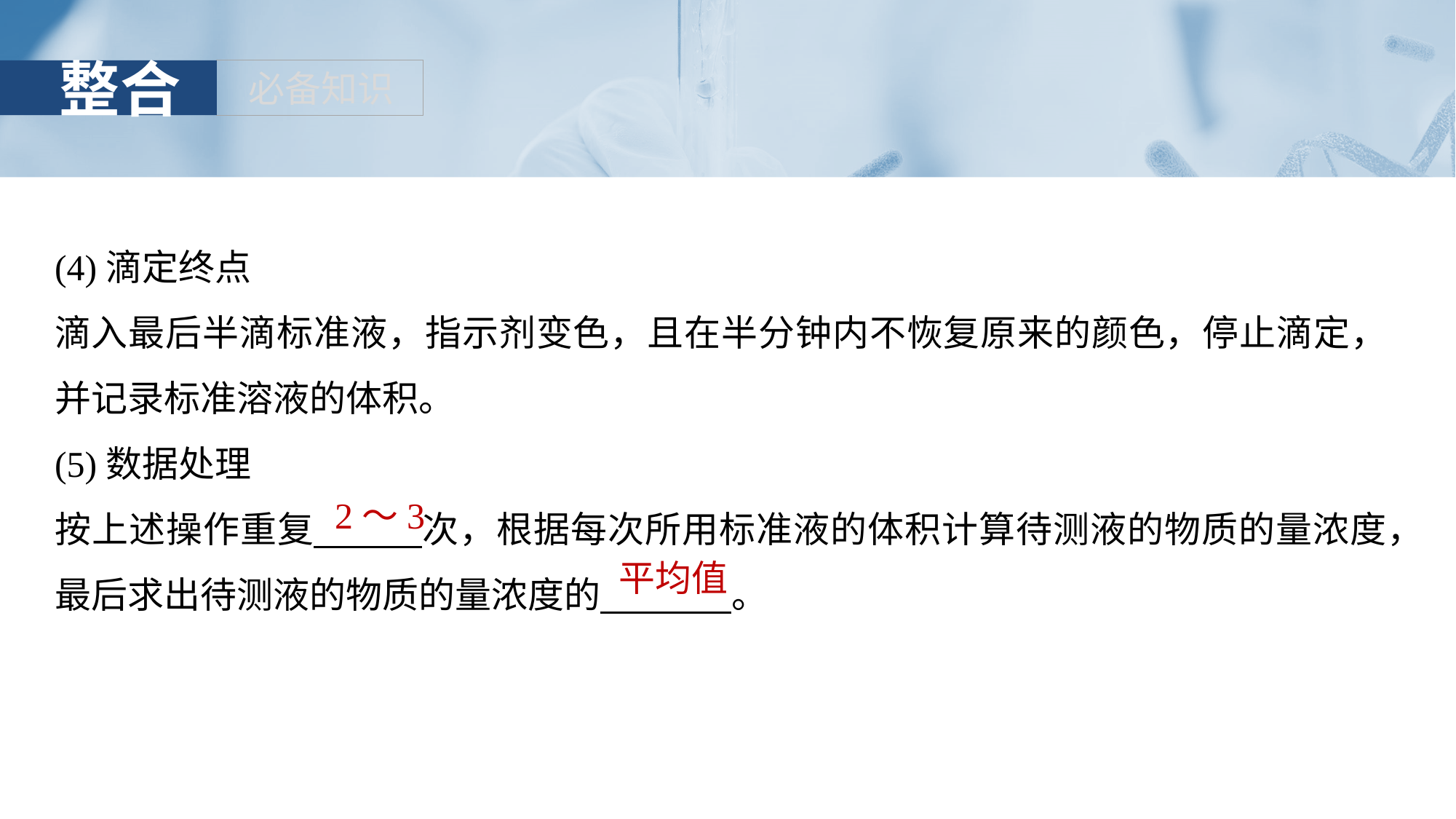

(4)滴定终点
滴入最后半滴标准液，指示剂变色，且在半分钟内不恢复原来的颜色，停止滴定，并记录标准溶液的体积。
(5)数据处理
按上述操作重复            次，根据每次所用标准液的体积计算待测液的物质的量浓度，最后求出待测液的物质的量浓度的                。
2～3
平均值